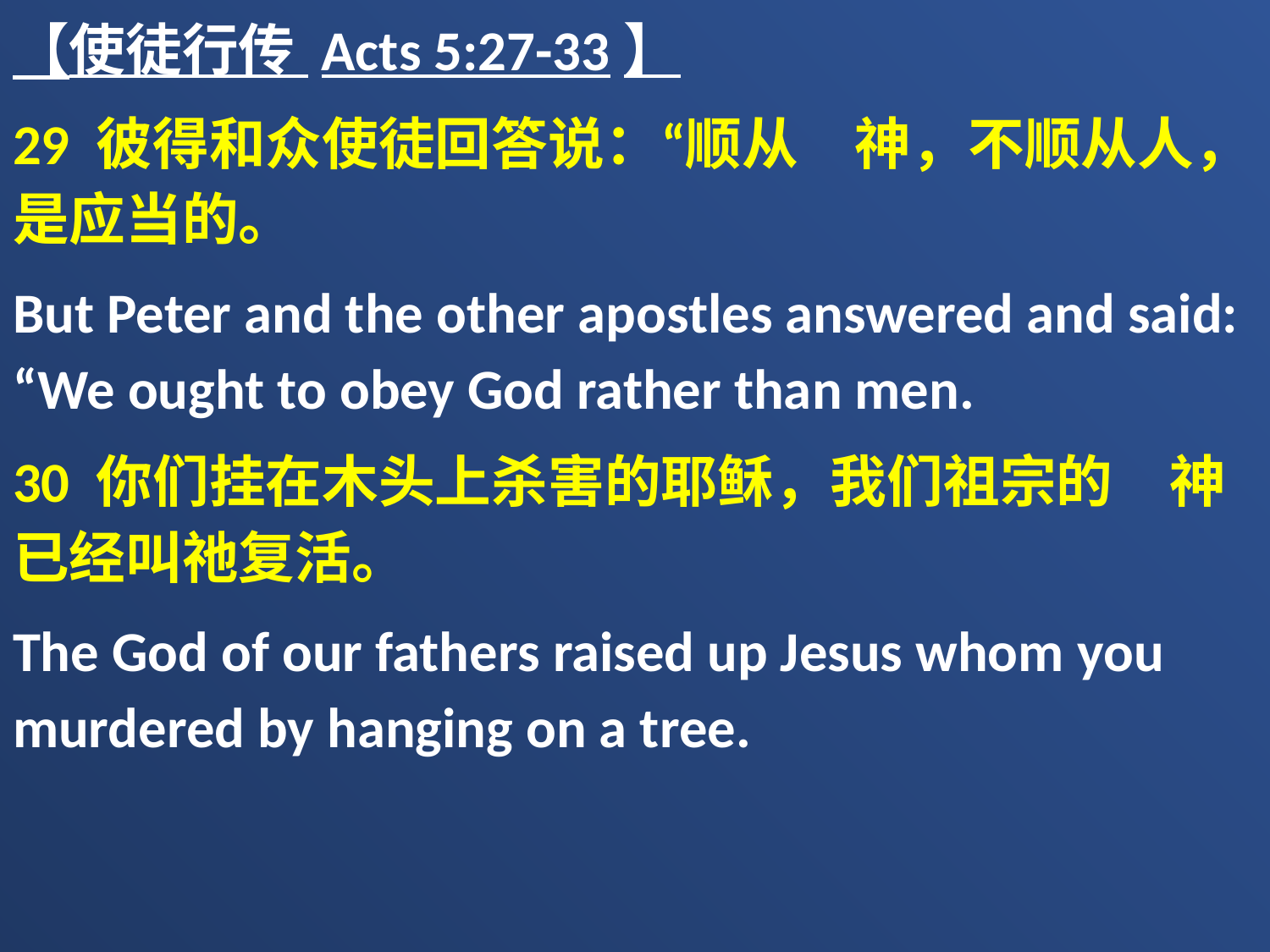

【使徒行传 Acts 5:27-33】
29 彼得和众使徒回答说：“顺从　神，不顺从人，是应当的。
But Peter and the other apostles answered and said: “We ought to obey God rather than men.
30 你们挂在木头上杀害的耶稣，我们祖宗的　神已经叫祂复活。
The God of our fathers raised up Jesus whom you murdered by hanging on a tree.